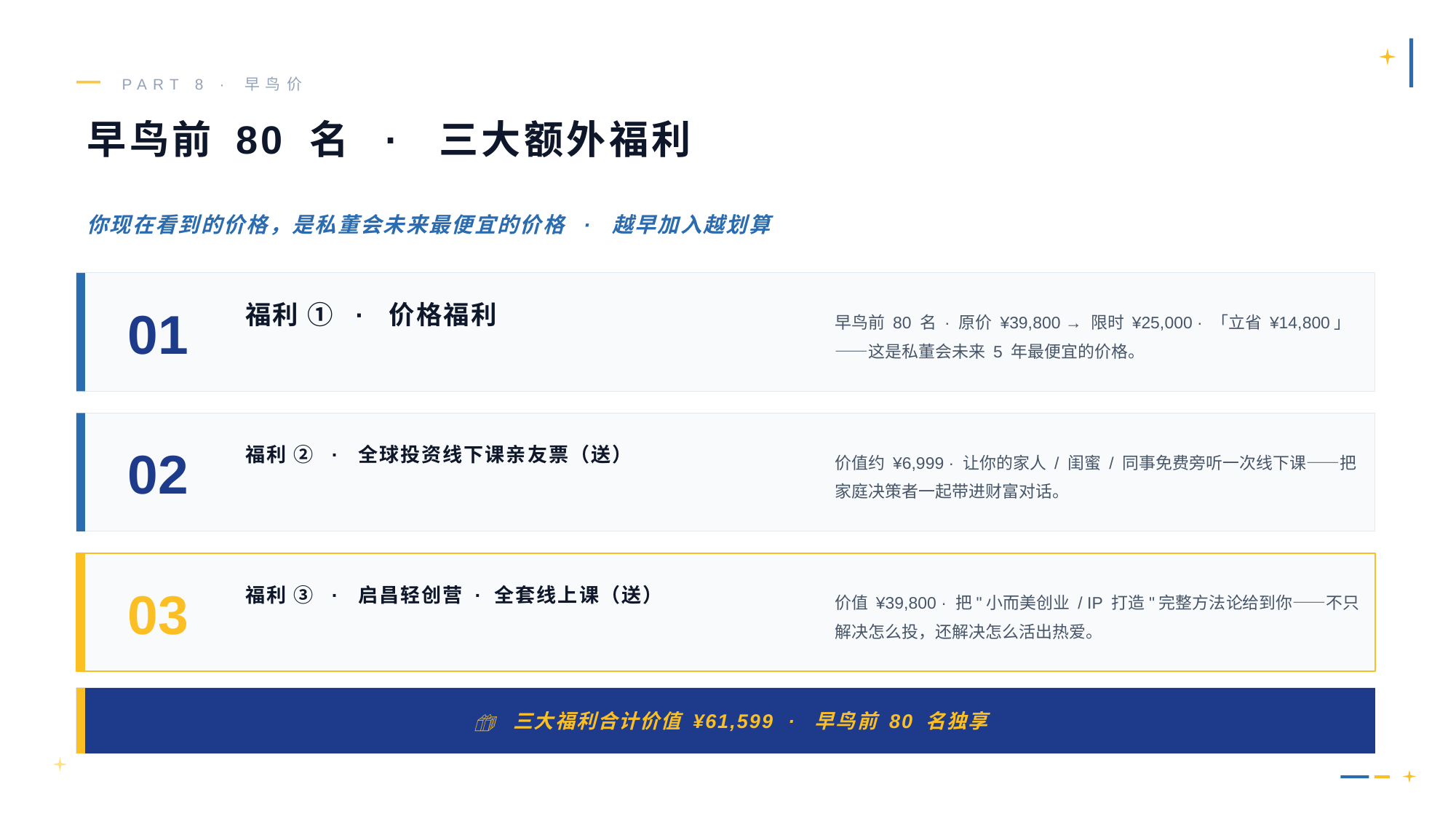

PART 8 · 早鸟价

早鸟前 80 名  ·  三大额外福利
你现在看到的价格，是私董会未来最便宜的价格  ·  越早加入越划算

01
早鸟前 80 名 · 原价 ¥39,800 → 限时 ¥25,000 · 「立省 ¥14,800」——这是私董会未来 5 年最便宜的价格。
福利 ①  ·  价格福利

02
价值约 ¥6,999 · 让你的家人 / 闺蜜 / 同事免费旁听一次线下课——把家庭决策者一起带进财富对话。
福利 ②  ·  全球投资线下课亲友票（送）

03
价值 ¥39,800 · 把"小而美创业 / IP 打造"完整方法论给到你——不只解决怎么投，还解决怎么活出热爱。
福利 ③  ·  启昌轻创营 · 全套线上课（送）

🎁  三大福利合计价值 ¥61,599  ·  早鸟前 80 名独享